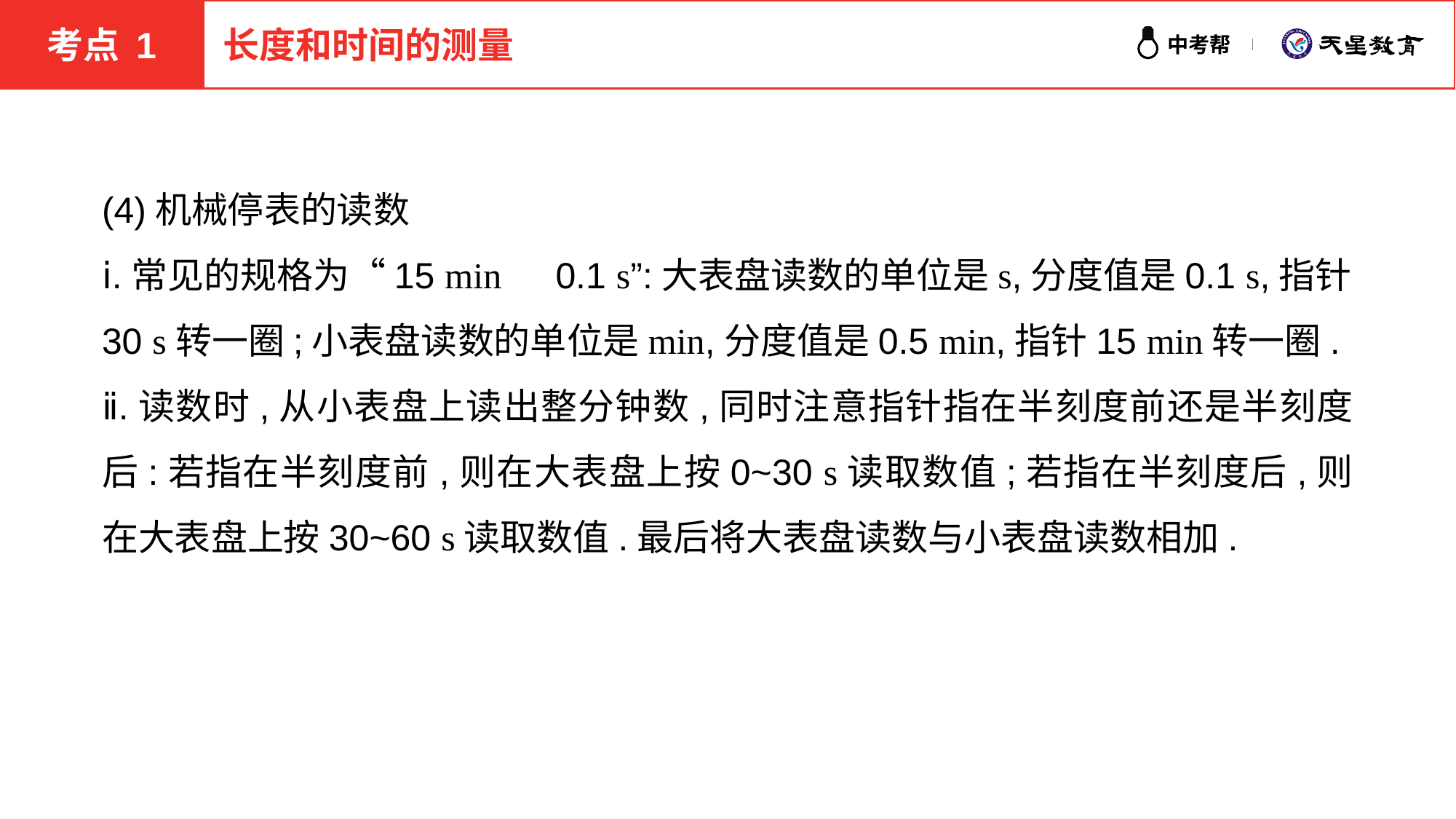

考点 1
长度和时间的测量
(4)机械停表的读数
ⅰ.常见的规格为“15 min　0.1 s”:大表盘读数的单位是s,分度值是0.1 s,指针30 s转一圈;小表盘读数的单位是min,分度值是0.5 min,指针15 min转一圈.
ⅱ.读数时,从小表盘上读出整分钟数,同时注意指针指在半刻度前还是半刻度后:若指在半刻度前,则在大表盘上按0~30 s读取数值;若指在半刻度后,则在大表盘上按30~60 s读取数值.最后将大表盘读数与小表盘读数相加.